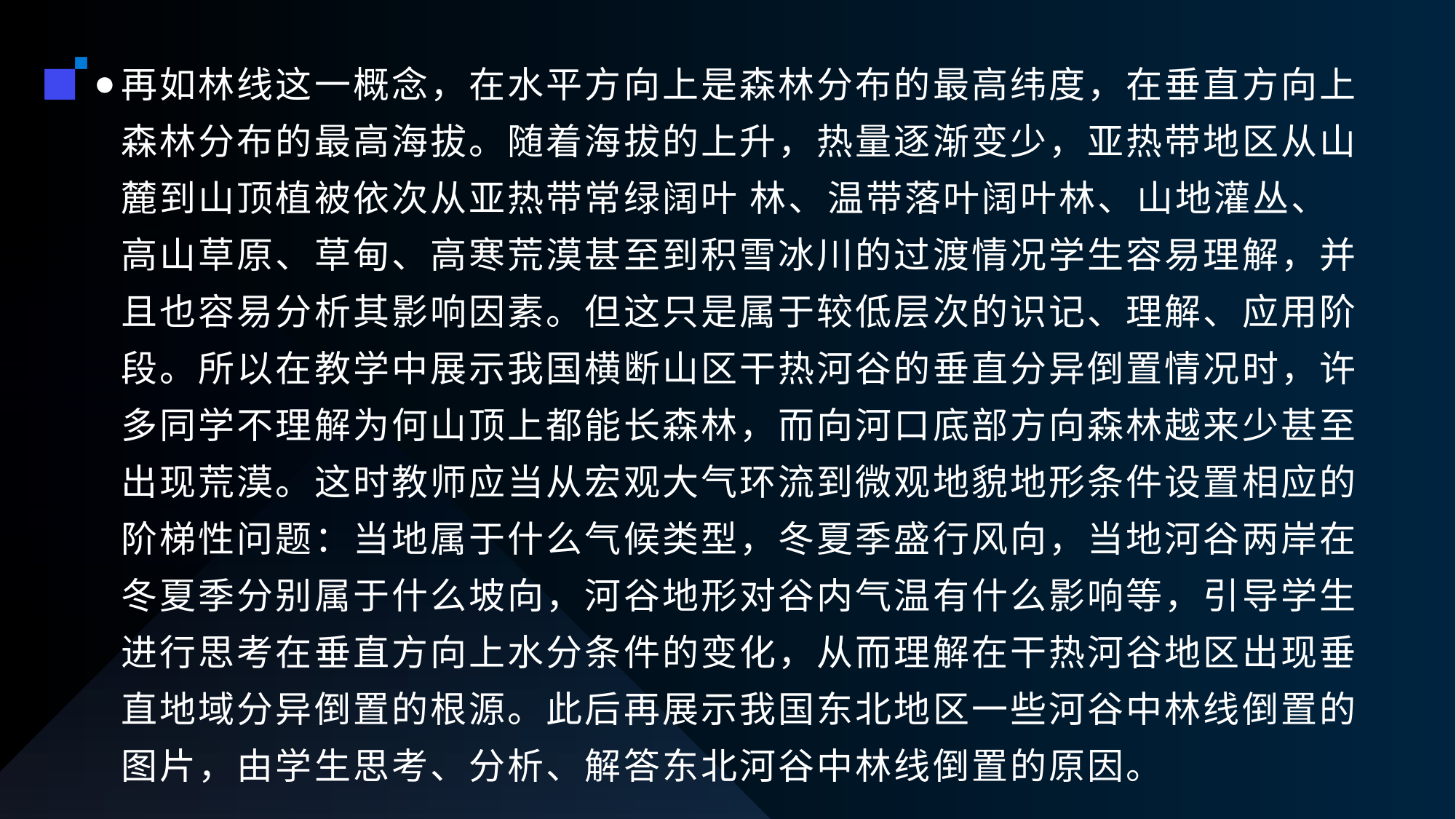

再如林线这一概念，在水平方向上是森林分布的最高纬度，在垂直方向上森林分布的最高海拔。随着海拔的上升，热量逐渐变少，亚热带地区从山麓到山顶植被依次从亚热带常绿阔叶 林、温带落叶阔叶林、山地灌丛、高山草原、草甸、高寒荒漠甚至到积雪冰川的过渡情况学生容易理解，并且也容易分析其影响因素。但这只是属于较低层次的识记、理解、应用阶段。所以在教学中展示我国横断山区干热河谷的垂直分异倒置情况时，许多同学不理解为何山顶上都能长森林，而向河口底部方向森林越来少甚至出现荒漠。这时教师应当从宏观大气环流到微观地貌地形条件设置相应的阶梯性问题：当地属于什么气候类型，冬夏季盛行风向，当地河谷两岸在冬夏季分别属于什么坡向，河谷地形对谷内气温有什么影响等，引导学生进行思考在垂直方向上水分条件的变化，从而理解在干热河谷地区出现垂直地域分异倒置的根源。此后再展示我国东北地区一些河谷中林线倒置的图片，由学生思考、分析、解答东北河谷中林线倒置的原因。